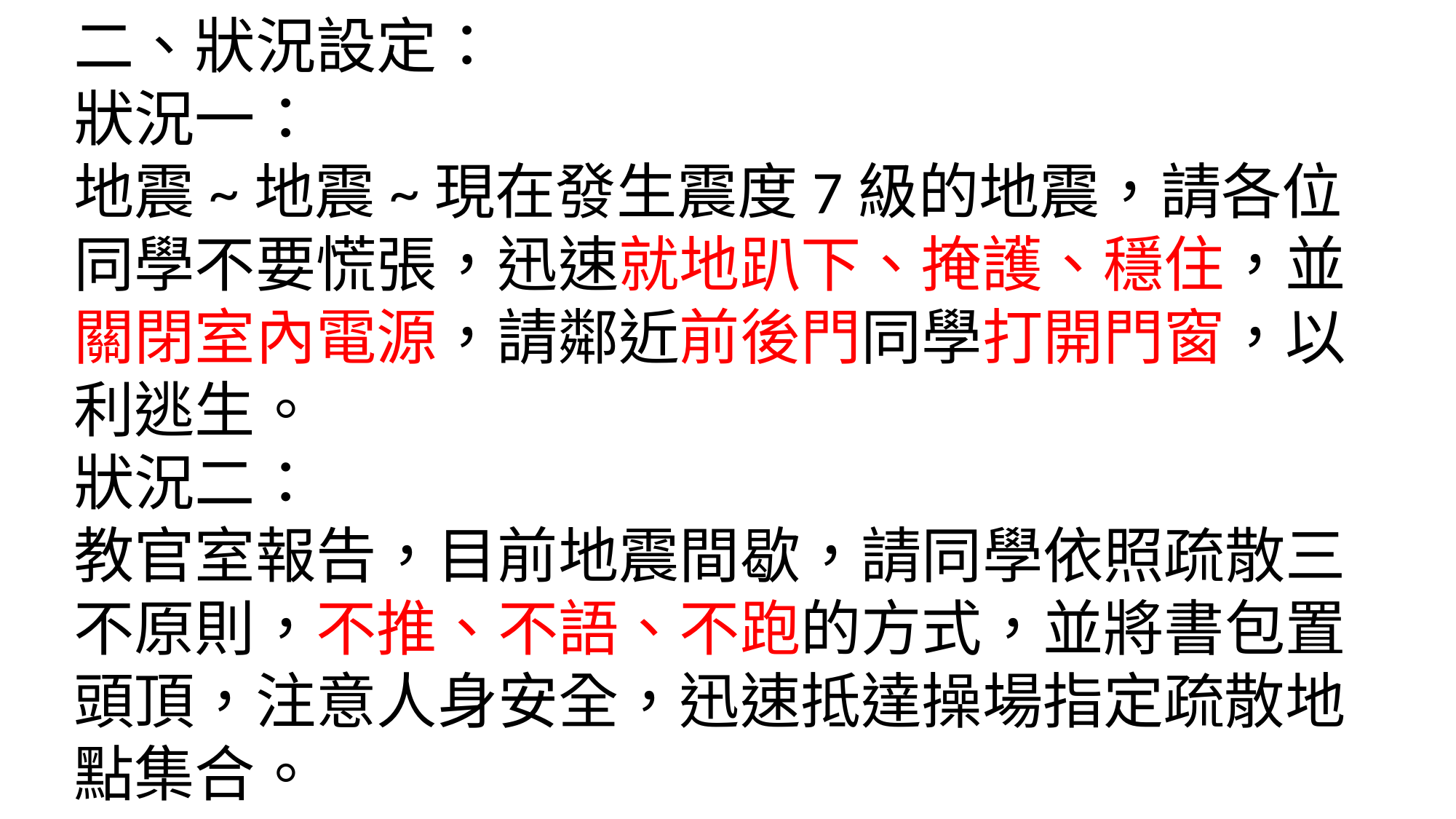

二、狀況設定：
狀況一：
地震~地震~現在發生震度7級的地震，請各位同學不要慌張，迅速就地趴下、掩護、穩住，並關閉室內電源，請鄰近前後門同學打開門窗，以利逃生。
狀況二：
教官室報告，目前地震間歇，請同學依照疏散三不原則，不推、不語、不跑的方式，並將書包置頭頂，注意人身安全，迅速抵達操場指定疏散地點集合。